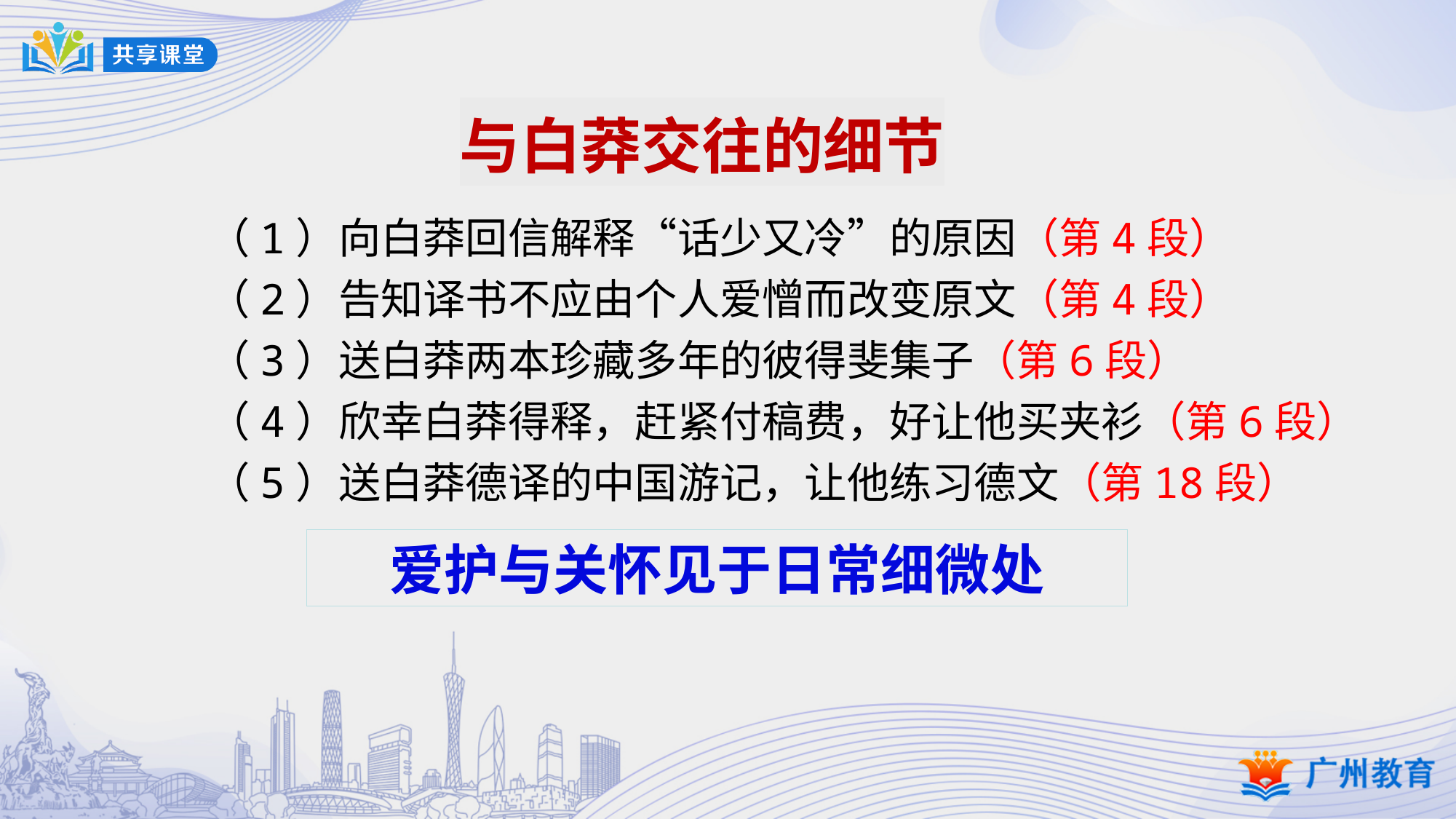

与白莽交往的细节
（1）向白莽回信解释“话少又冷”的原因（第4段）
（2）告知译书不应由个人爱憎而改变原文（第4段）
（3）送白莽两本珍藏多年的彼得斐集子（第6段）
（4）欣幸白莽得释，赶紧付稿费，好让他买夹衫（第6段）
（5）送白莽德译的中国游记，让他练习德文（第18段）
爱护与关怀见于日常细微处